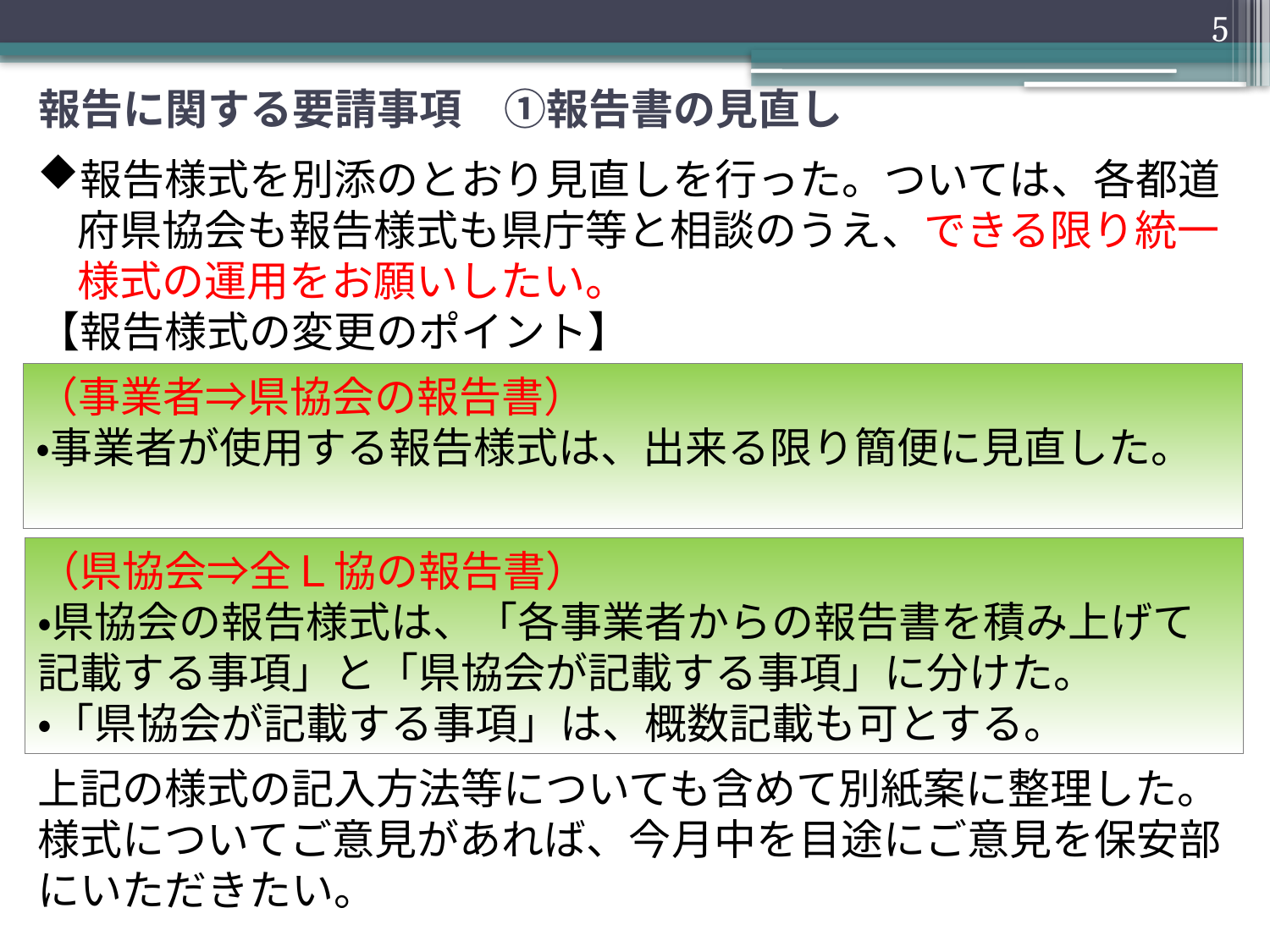

5
# 報告に関する要請事項　①報告書の見直し
報告様式を別添のとおり見直しを行った。ついては、各都道府県協会も報告様式も県庁等と相談のうえ、できる限り統一様式の運用をお願いしたい。
【報告様式の変更のポイント】

上記の様式の記入方法等についても含めて別紙案に整理した。
様式についてご意見があれば、今月中を目途にご意見を保安部にいただきたい。

（事業者⇒県協会の報告書）
・事業者が使用する報告様式は、出来る限り簡便に見直した。

（県協会⇒全Ｌ協の報告書）
・県協会の報告様式は、「各事業者からの報告書を積み上げて記載する事項」と「県協会が記載する事項」に分けた。
・「県協会が記載する事項」は、概数記載も可とする。